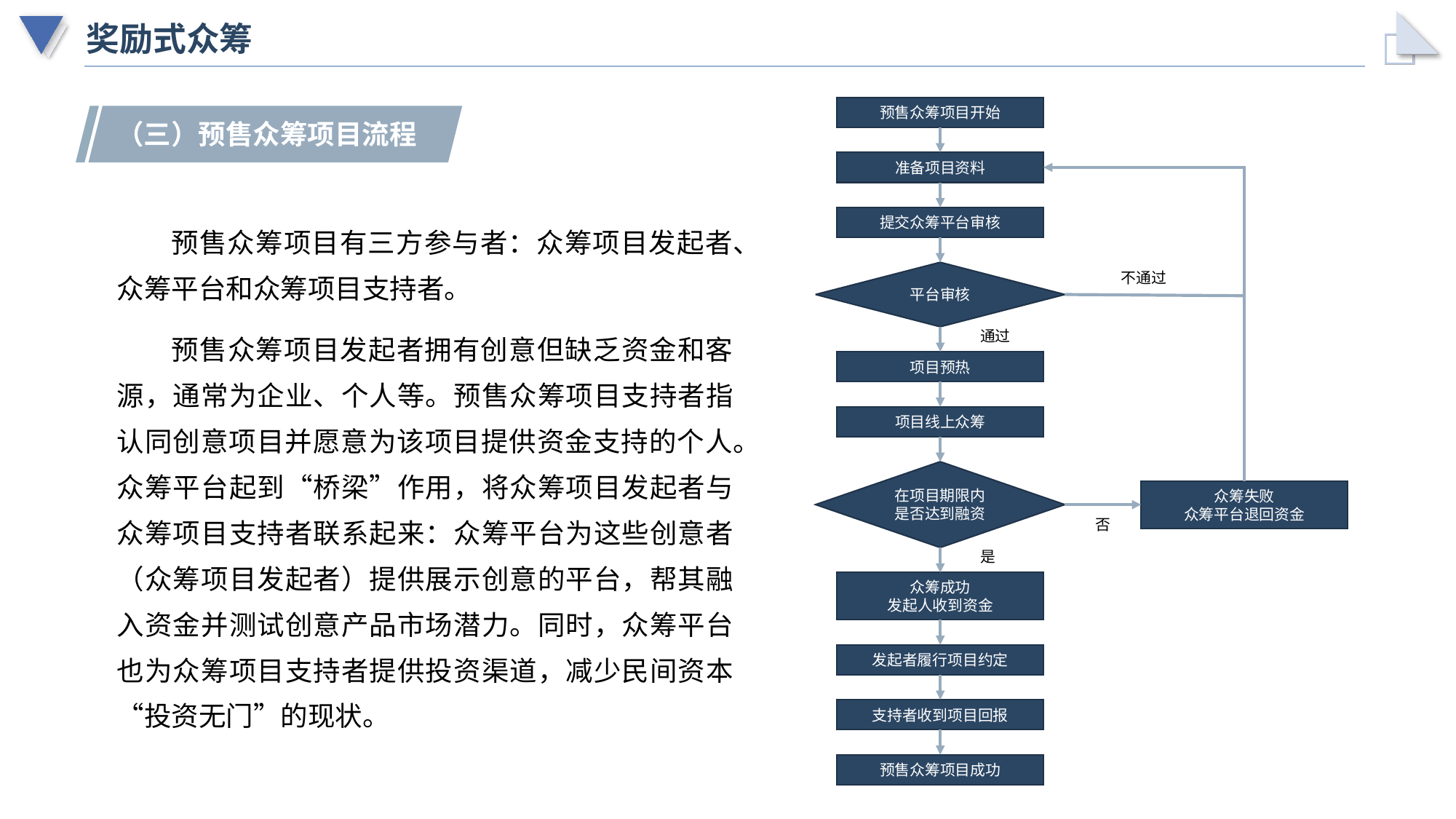

# 奖励式众筹
预售众筹项目开始
准备项目资料
提交众筹平台审核
平台审核
不通过
通过
项目预热
项目线上众筹
在项目期限内
是否达到融资
众筹失败
众筹平台退回资金
否
是
众筹成功
发起人收到资金
发起者履行项目约定
支持者收到项目回报
预售众筹项目成功

（三）预售众筹项目流程
预售众筹项目有三方参与者：众筹项目发起者、众筹平台和众筹项目支持者。
预售众筹项目发起者拥有创意但缺乏资金和客源，通常为企业、个人等。预售众筹项目支持者指认同创意项目并愿意为该项目提供资金支持的个人。众筹平台起到“桥梁”作用，将众筹项目发起者与众筹项目支持者联系起来：众筹平台为这些创意者（众筹项目发起者）提供展示创意的平台，帮其融入资金并测试创意产品市场潜力。同时，众筹平台也为众筹项目支持者提供投资渠道，减少民间资本“投资无门”的现状。